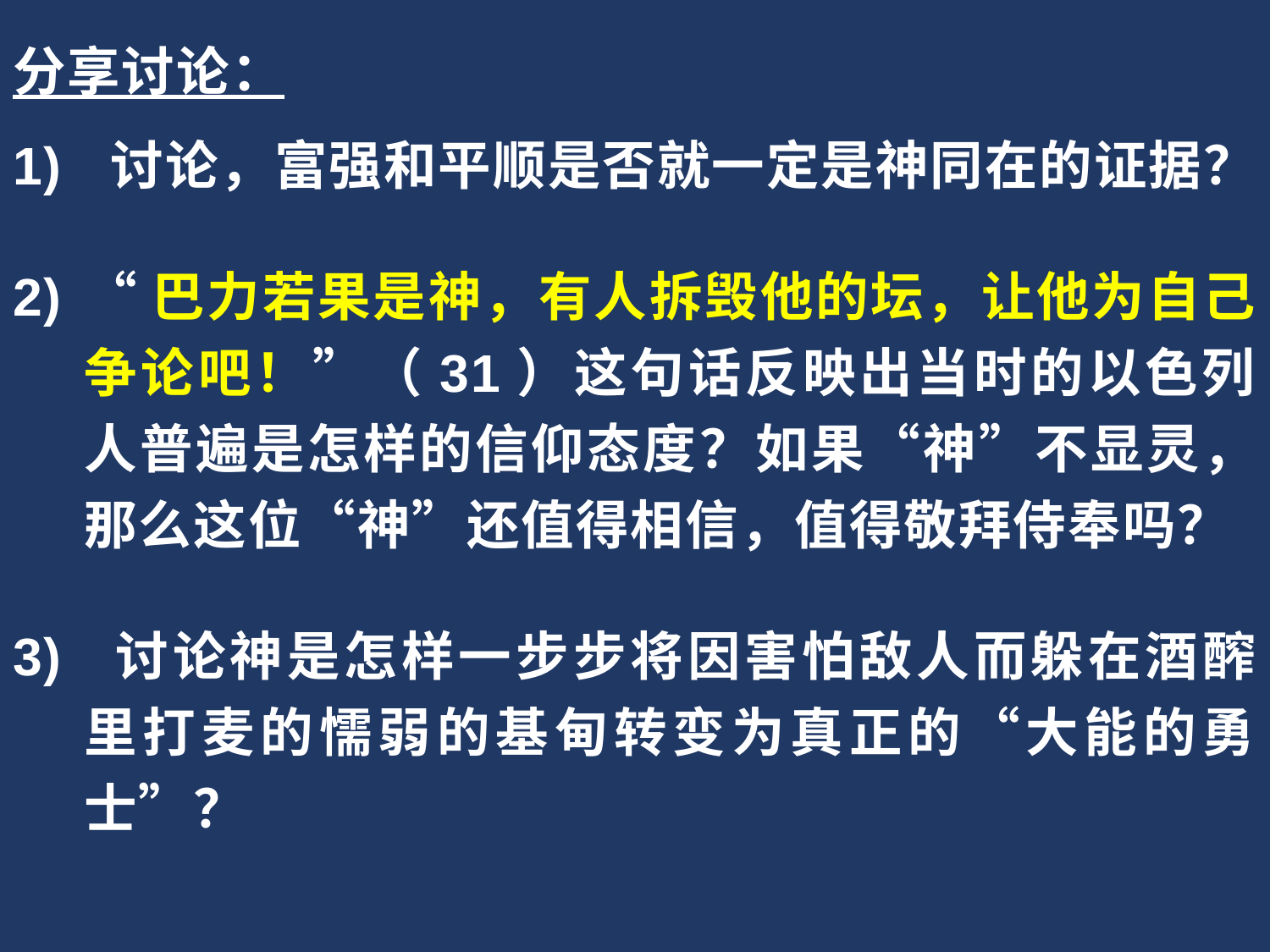

分享讨论：
 讨论，富强和平顺是否就一定是神同在的证据？

“巴力若果是神，有人拆毁他的坛，让他为自己争论吧！”（31）这句话反映出当时的以色列人普遍是怎样的信仰态度？如果“神”不显灵，那么这位“神”还值得相信，值得敬拜侍奉吗？

 讨论神是怎样一步步将因害怕敌人而躲在酒醡里打麦的懦弱的基甸转变为真正的“大能的勇士”？